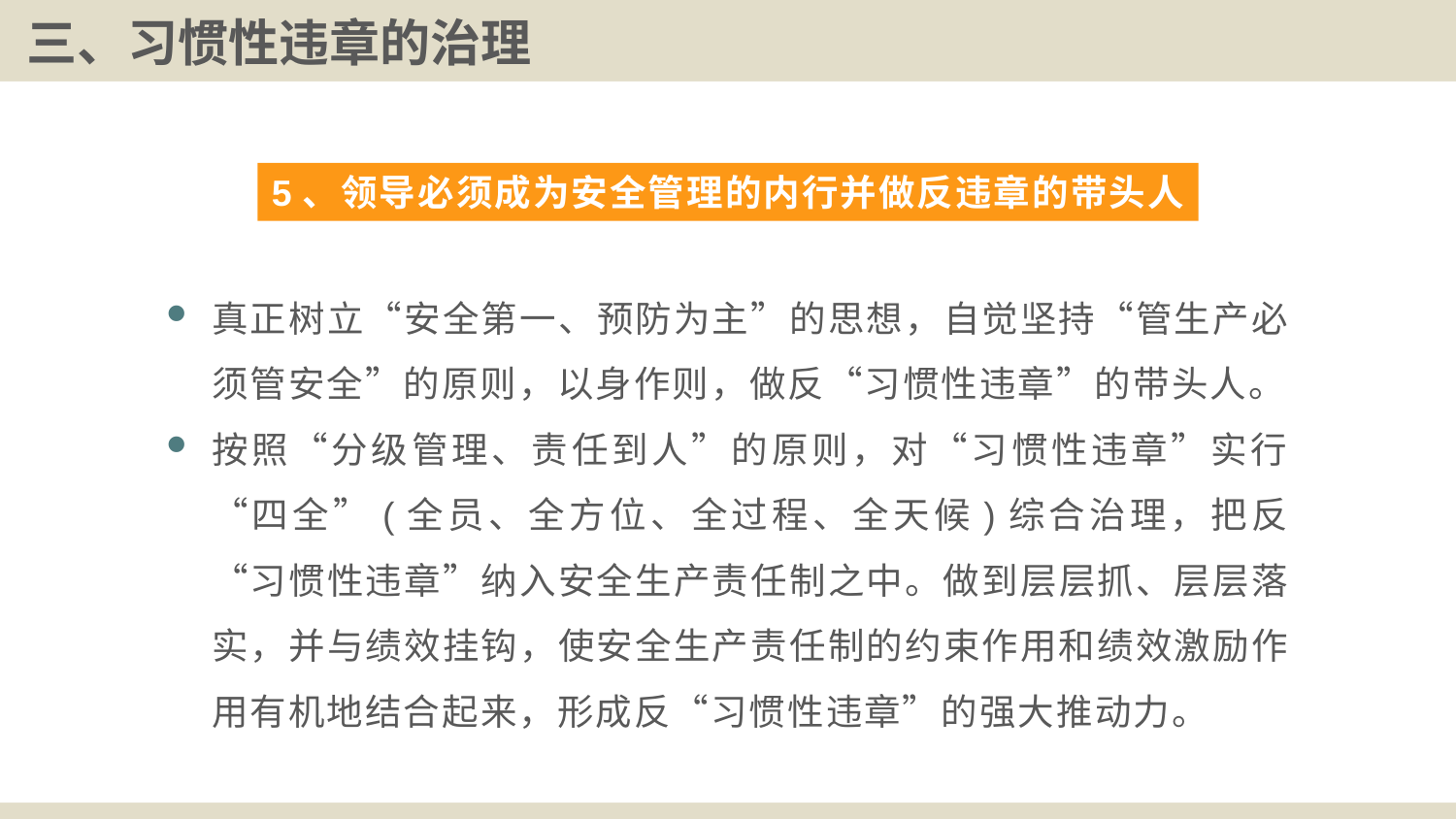

三、习惯性违章的治理
5、领导必须成为安全管理的内行并做反违章的带头人
真正树立“安全第一、预防为主”的思想，自觉坚持“管生产必须管安全”的原则，以身作则，做反“习惯性违章”的带头人。
按照“分级管理、责任到人”的原则，对“习惯性违章”实行“四全”(全员、全方位、全过程、全天候)综合治理，把反“习惯性违章”纳入安全生产责任制之中。做到层层抓、层层落实，并与绩效挂钩，使安全生产责任制的约束作用和绩效激励作用有机地结合起来，形成反“习惯性违章”的强大推动力。